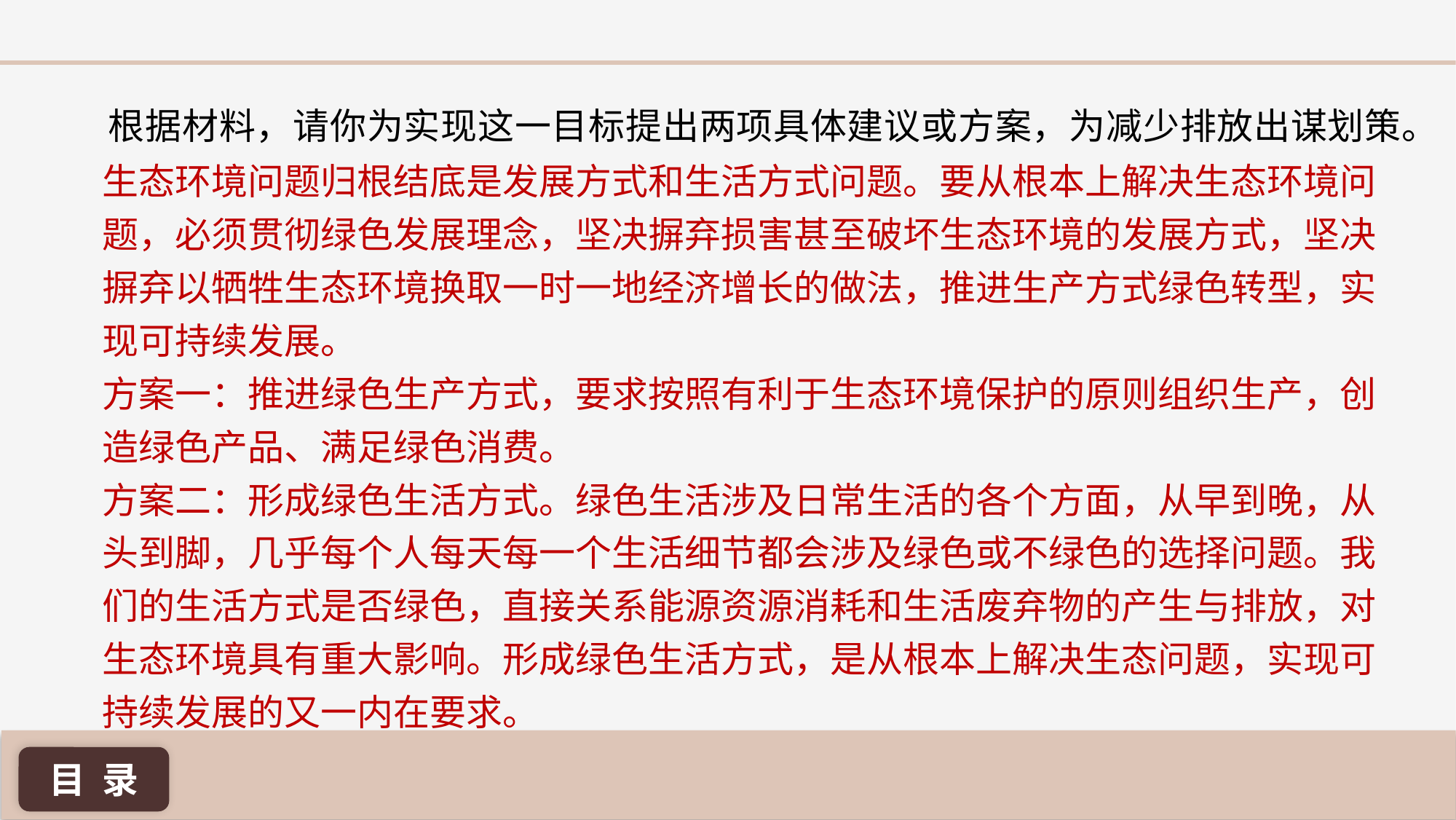

根据材料，请你为实现这一目标提出两项具体建议或方案，为减少排放出谋划策。
生态环境问题归根结底是发展方式和生活方式问题。要从根本上解决生态环境问题，必须贯彻绿色发展理念，坚决摒弃损害甚至破坏生态环境的发展方式，坚决摒弃以牺牲生态环境换取一时一地经济增长的做法，推进生产方式绿色转型，实现可持续发展。
方案一：推进绿色生产方式，要求按照有利于生态环境保护的原则组织生产，创造绿色产品、满足绿色消费。
方案二：形成绿色生活方式。绿色生活涉及日常生活的各个方面，从早到晚，从头到脚，几乎每个人每天每一个生活细节都会涉及绿色或不绿色的选择问题。我们的生活方式是否绿色，直接关系能源资源消耗和生活废弃物的产生与排放，对生态环境具有重大影响。形成绿色生活方式，是从根本上解决生态问题，实现可持续发展的又一内在要求。